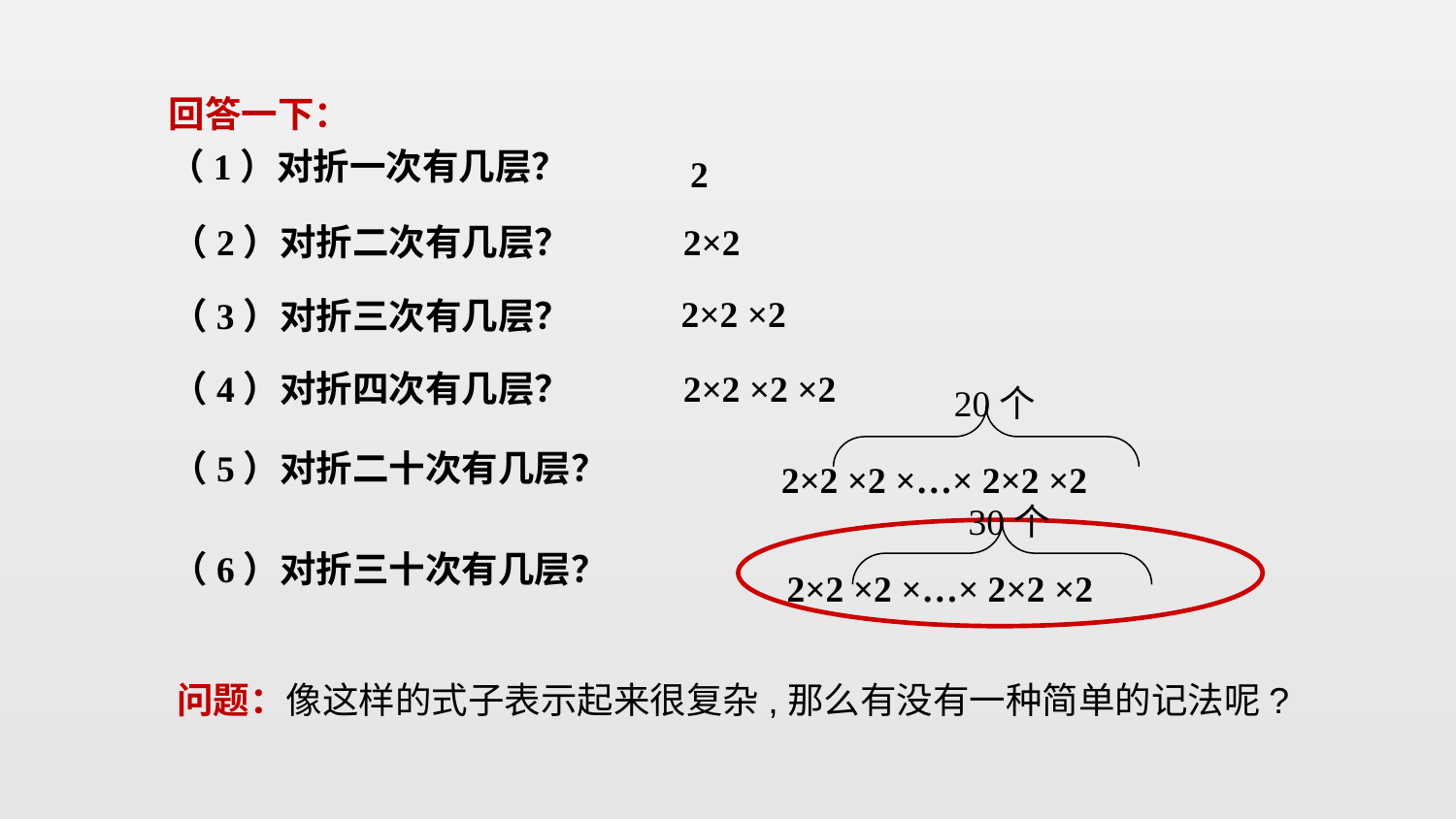

回答一下：
（1）对折一次有几层？
2
2×2
（2）对折二次有几层？
2×2 ×2
（3）对折三次有几层？
（4）对折四次有几层？
2×2 ×2 ×2

20个
（5）对折二十次有几层？
2×2 ×2 ×…× 2×2 ×2

30个

（6）对折三十次有几层？
2×2 ×2 ×…× 2×2 ×2
问题：像这样的式子表示起来很复杂,那么有没有一种简单的记法呢?